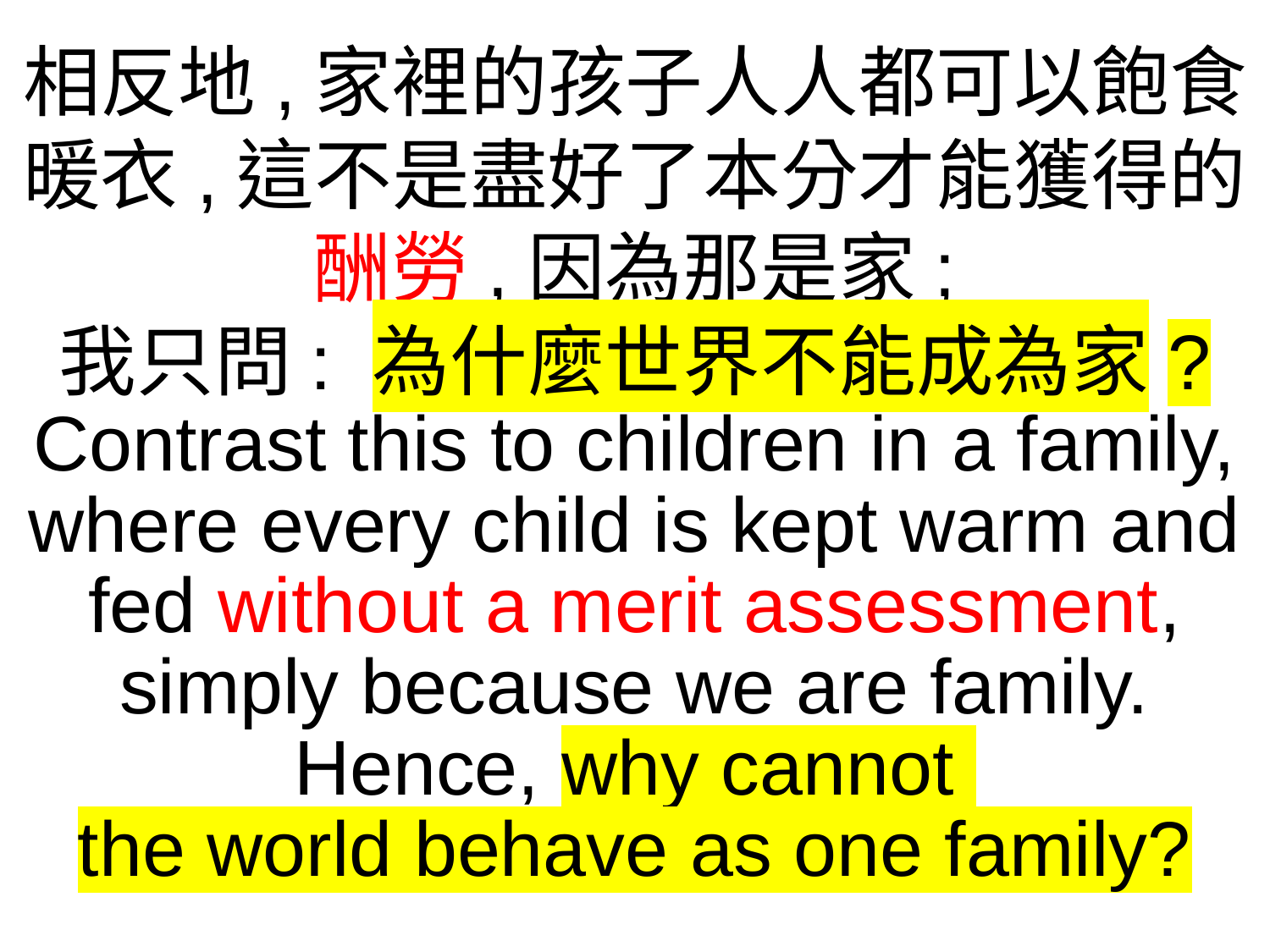

相反地,家裡的孩子人人都可以飽食暖衣,這不是盡好了本分才能獲得的酬勞,因為那是家;
我只問: 為什麼世界不能成為家?
Contrast this to children in a family, where every child is kept warm and fed without a merit assessment, simply because we are family. Hence, why cannot
the world behave as one family?